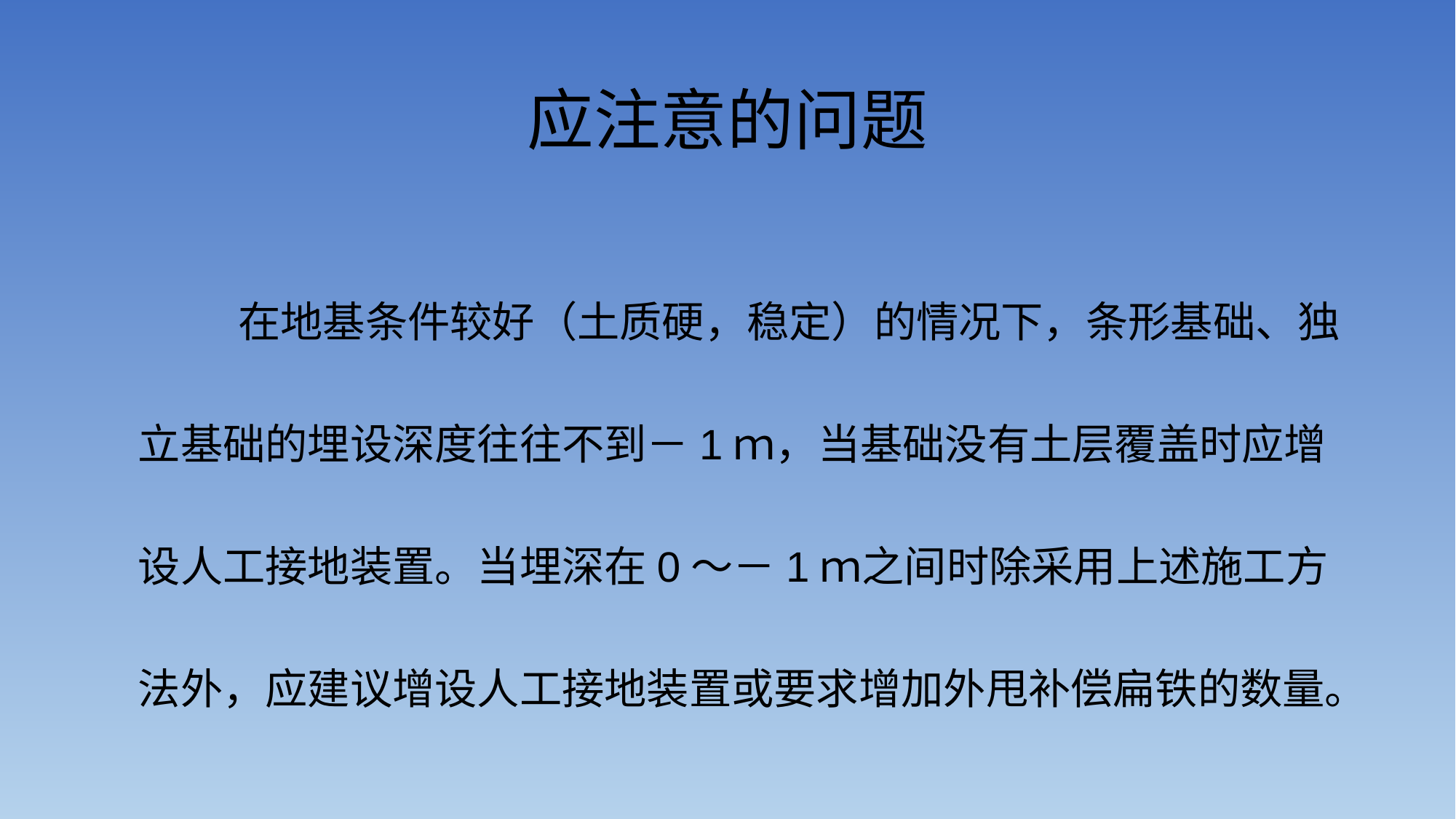

# 应注意的问题
　　　在地基条件较好（土质硬，稳定）的情况下，条形基础、独立基础的埋设深度往往不到－1ｍ，当基础没有土层覆盖时应增设人工接地装置。当埋深在0～－1ｍ之间时除采用上述施工方法外，应建议增设人工接地装置或要求增加外甩补偿扁铁的数量。